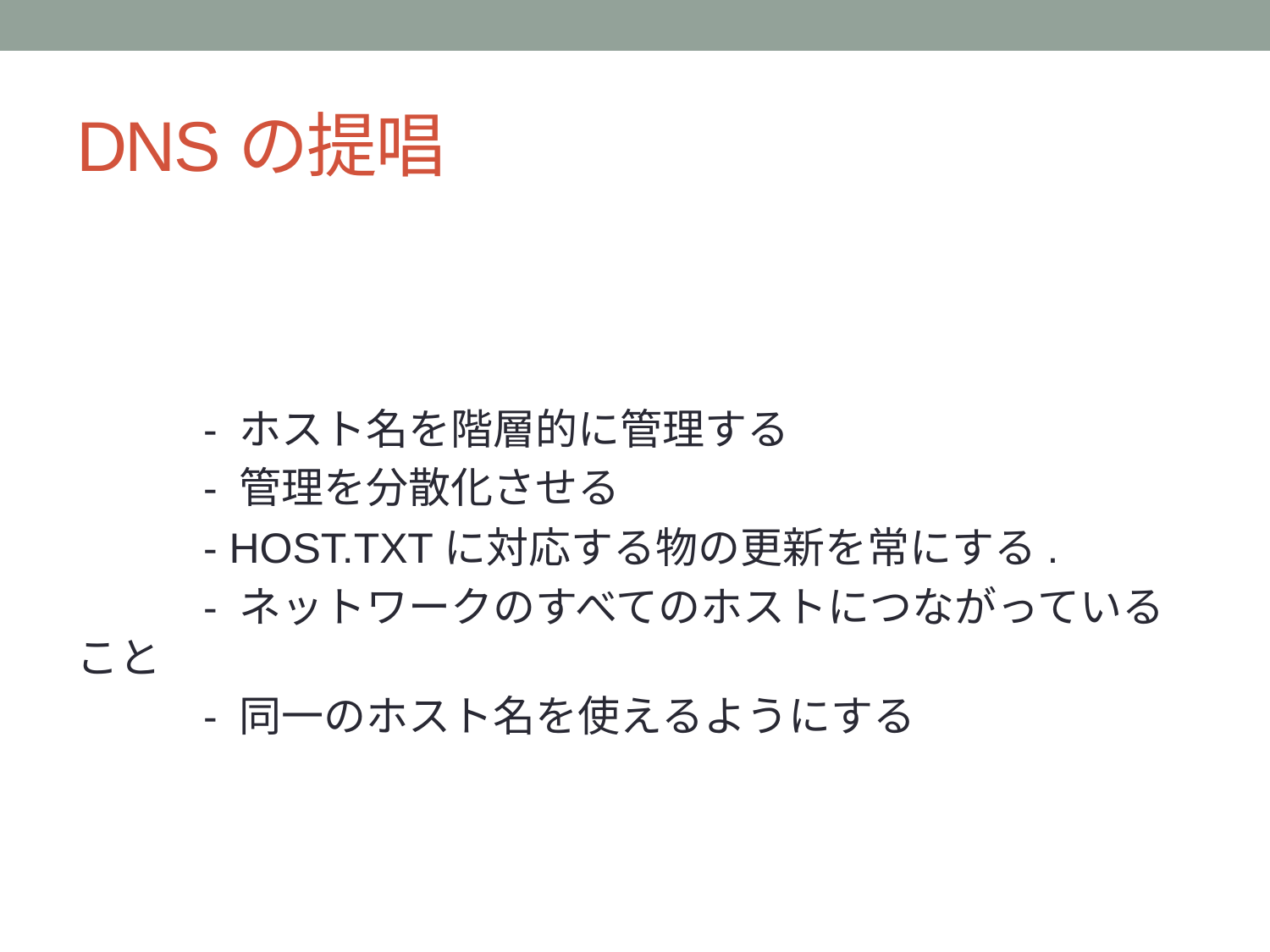

# DNSの提唱

	- ホスト名を階層的に管理する
	- 管理を分散化させる
	- HOST.TXTに対応する物の更新を常にする.
	- ネットワークのすべてのホストにつながっていること
	- 同一のホスト名を使えるようにする